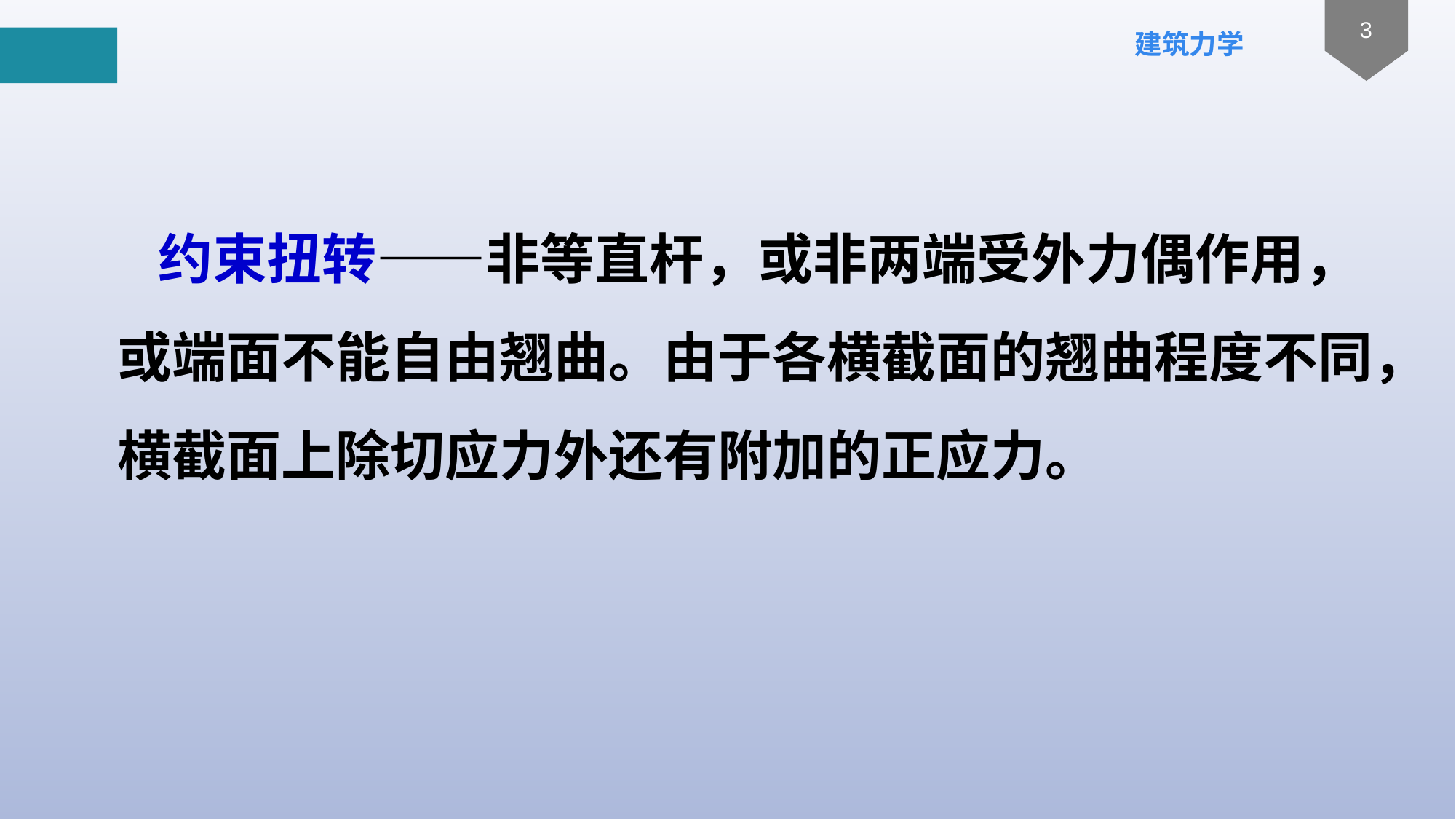

约束扭转——非等直杆，或非两端受外力偶作用，或端面不能自由翘曲。由于各横截面的翘曲程度不同，横截面上除切应力外还有附加的正应力。